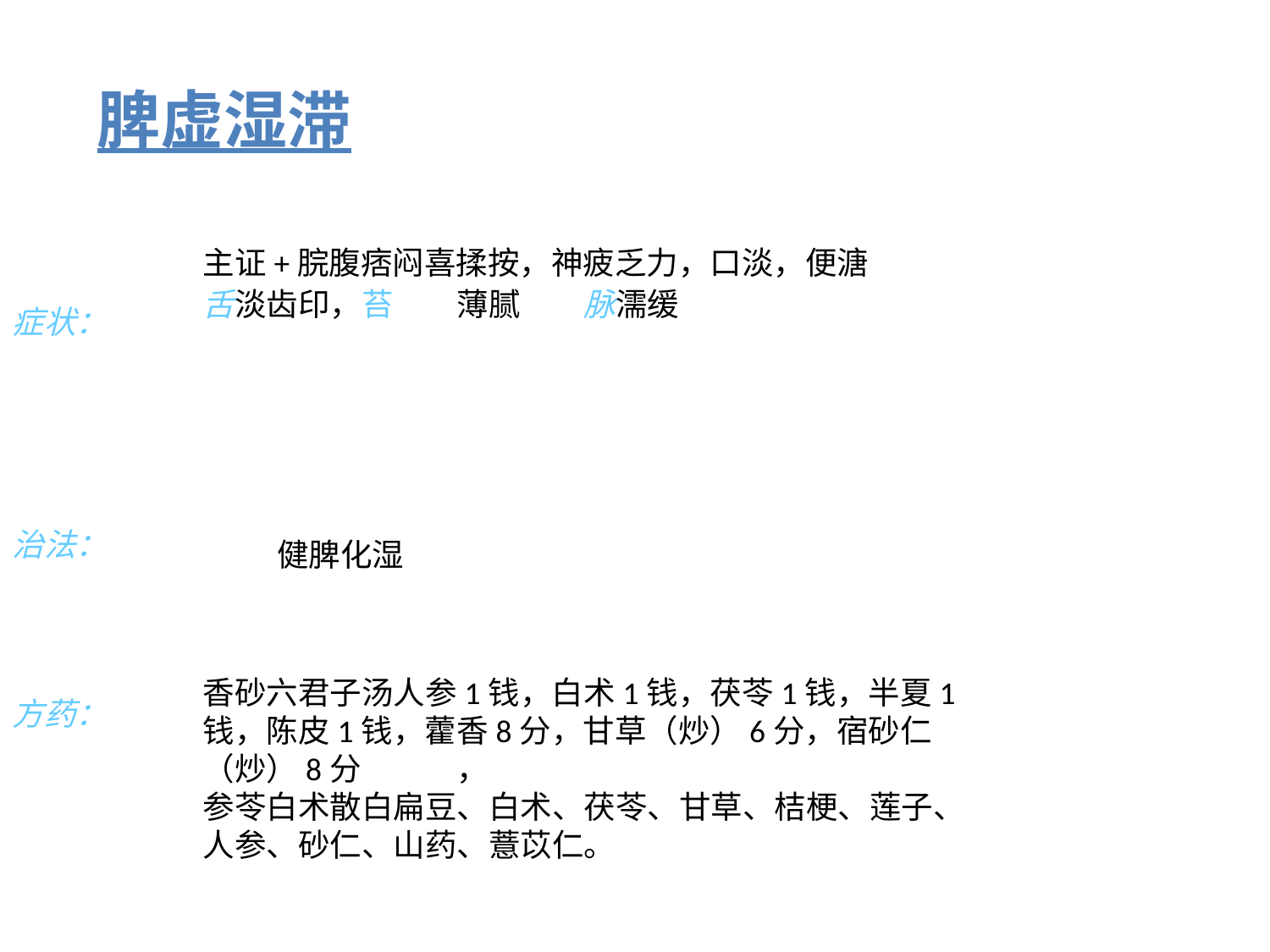

脾虚湿滞
主证+脘腹痞闷喜揉按，神疲乏力，口淡，便溏
舌淡齿印，苔	薄腻	脉濡缓

症状：
治法：
健脾化湿
香砂六君子汤人参1钱，白术1钱，茯苓1钱，半夏1钱，陈皮1钱，藿香8分，甘草（炒）6分，宿砂仁（炒）8分	，
参苓白术散白扁豆、白术、茯苓、甘草、桔梗、莲子、人参、砂仁、山药、薏苡仁。

方药：